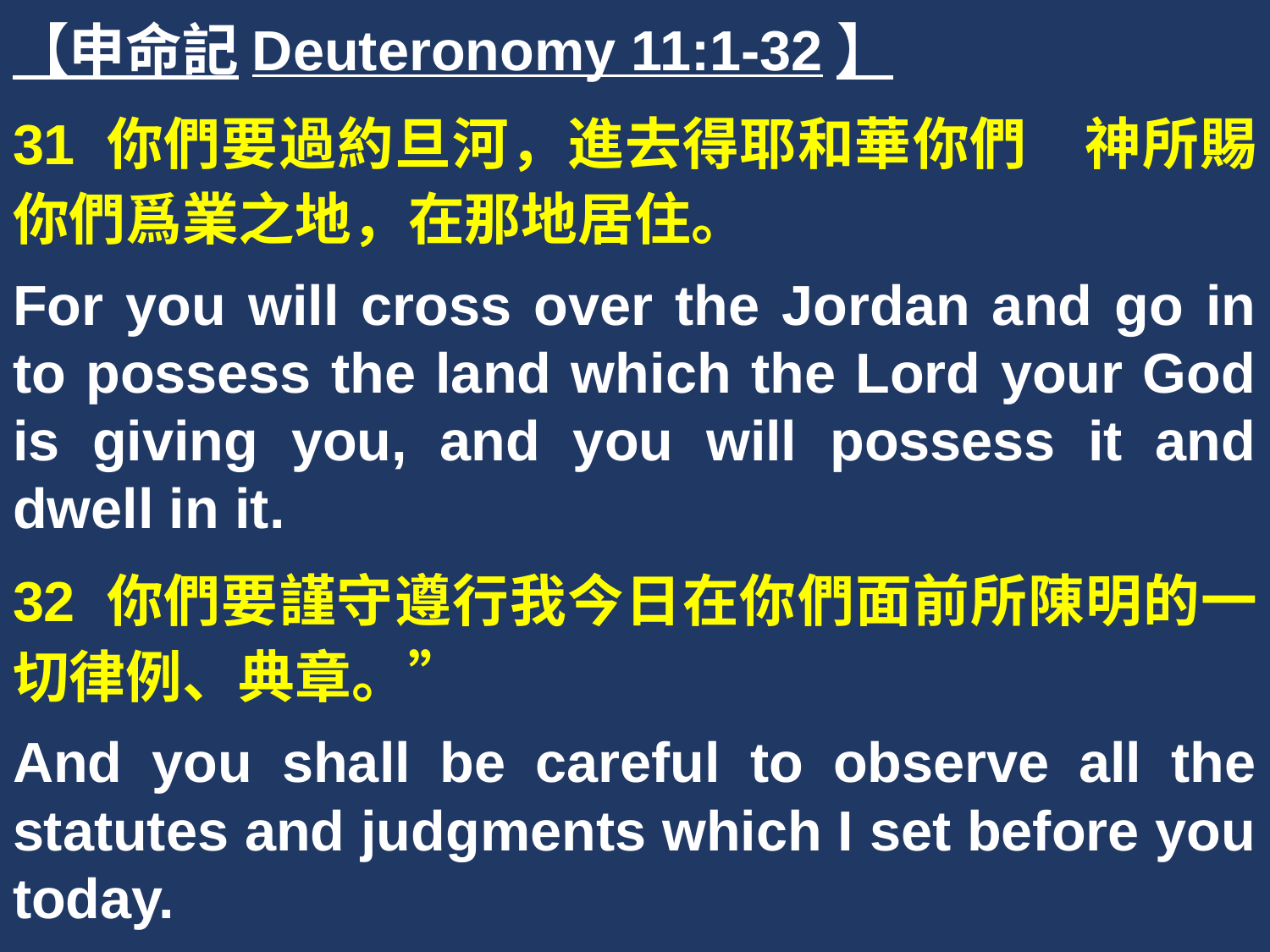

【申命記Deuteronomy 11:1-32】
31 你們要過約旦河，進去得耶和華你們　神所賜你們爲業之地，在那地居住。
For you will cross over the Jordan and go in to possess the land which the Lord your God is giving you, and you will possess it and dwell in it.
32 你們要謹守遵行我今日在你們面前所陳明的一切律例、典章。”
And you shall be careful to observe all the statutes and judgments which I set before you today.